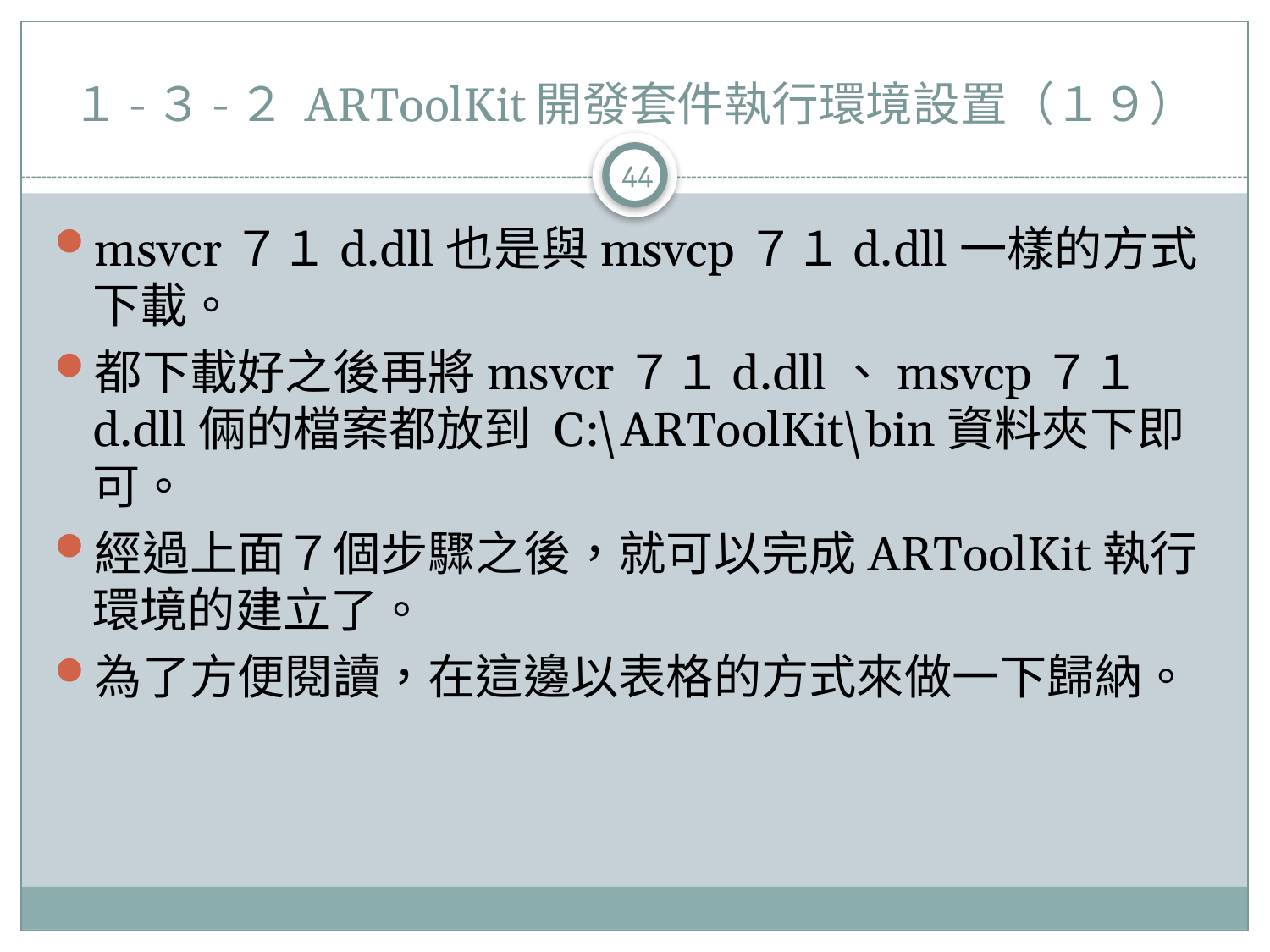

# １-３-２ ARToolKit開發套件執行環境設置（１９）
44
msvcr７１d.dll也是與msvcp７１d.dll一樣的方式下載。
都下載好之後再將msvcr７１d.dll、msvcp７１d.dll倆的檔案都放到 C:\ARToolKit\bin資料夾下即可。
經過上面７個步驟之後，就可以完成ARToolKit執行環境的建立了。
為了方便閱讀，在這邊以表格的方式來做一下歸納。